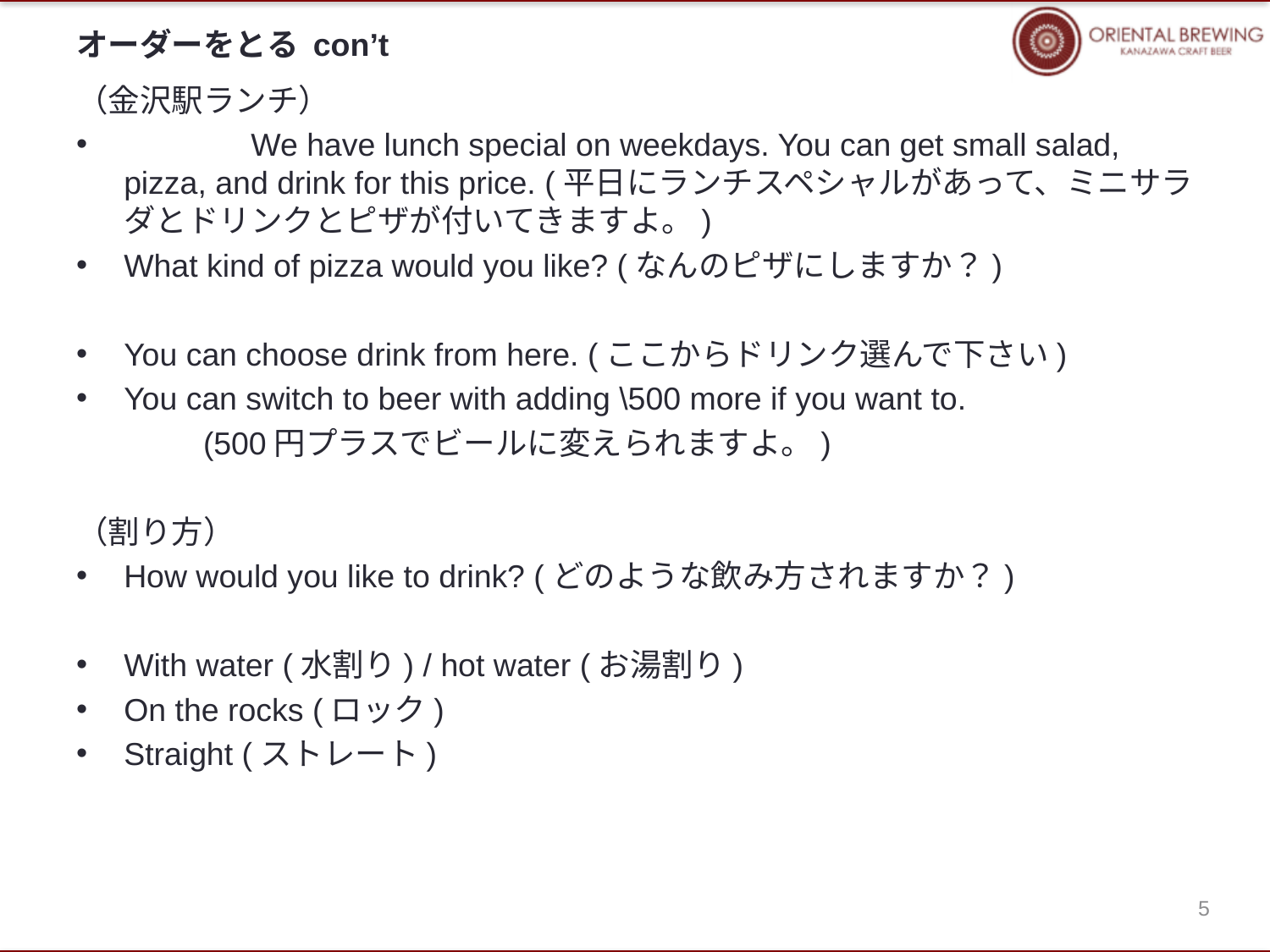

オーダーをとる con’t
（金沢駅ランチ）
	We have lunch special on weekdays. You can get small salad, pizza, and drink for this price. (平日にランチスペシャルがあって、ミニサラダとドリンクとピザが付いてきますよ。)
What kind of pizza would you like? (なんのピザにしますか？)

You can choose drink from here. (ここからドリンク選んで下さい)
You can switch to beer with adding \500 more if you want to.
	(500円プラスでビールに変えられますよ。)

（割り方）
How would you like to drink? (どのような飲み方されますか？)

With water (水割り) / hot water (お湯割り)
On the rocks (ロック)
Straight (ストレート)